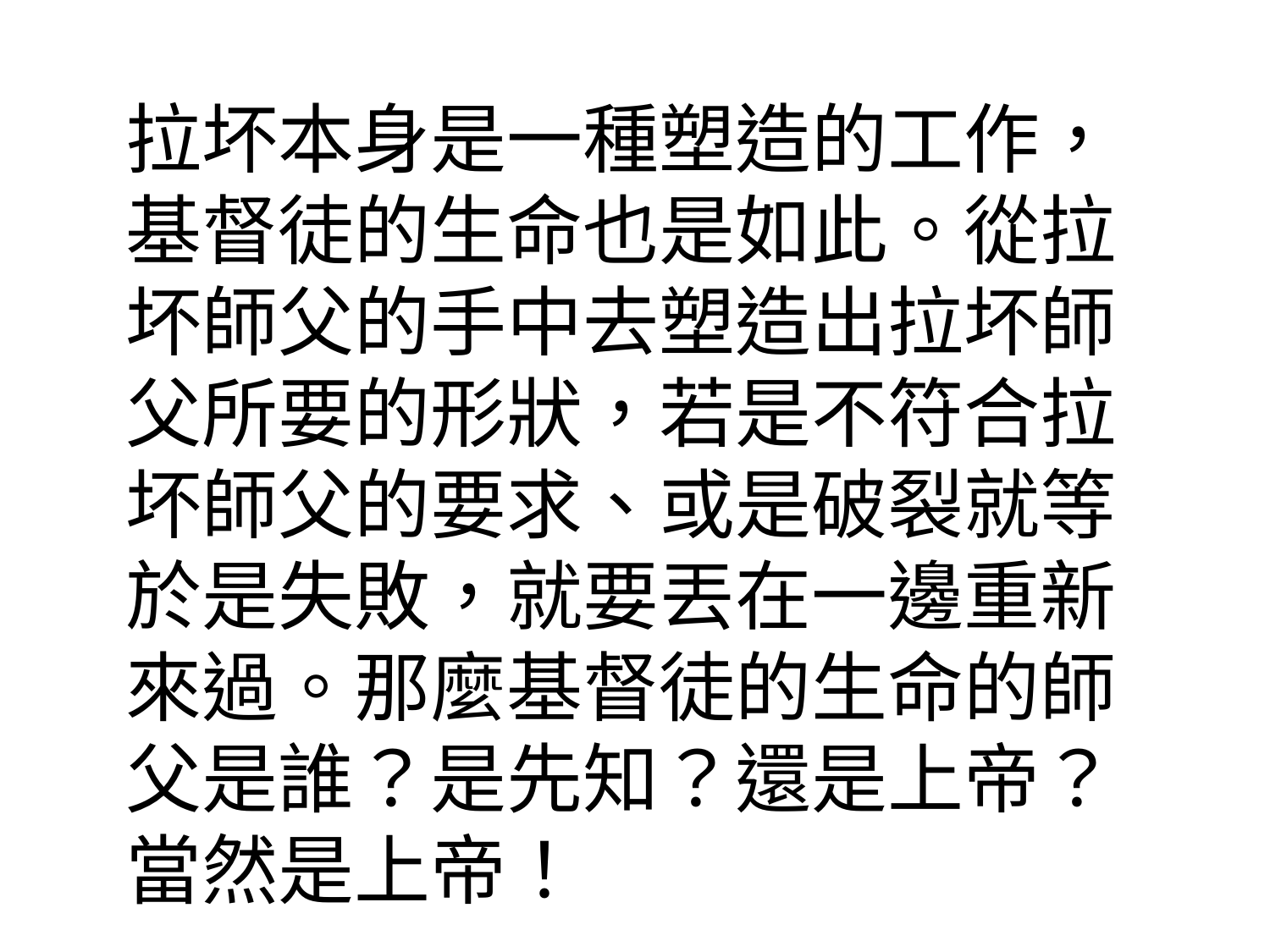

拉坏本身是一種塑造的工作，基督徒的生命也是如此。從拉坏師父的手中去塑造出拉坏師父所要的形狀，若是不符合拉坏師父的要求、或是破裂就等於是失敗，就要丟在一邊重新來過。那麼基督徒的生命的師父是誰？是先知？還是上帝？當然是上帝！